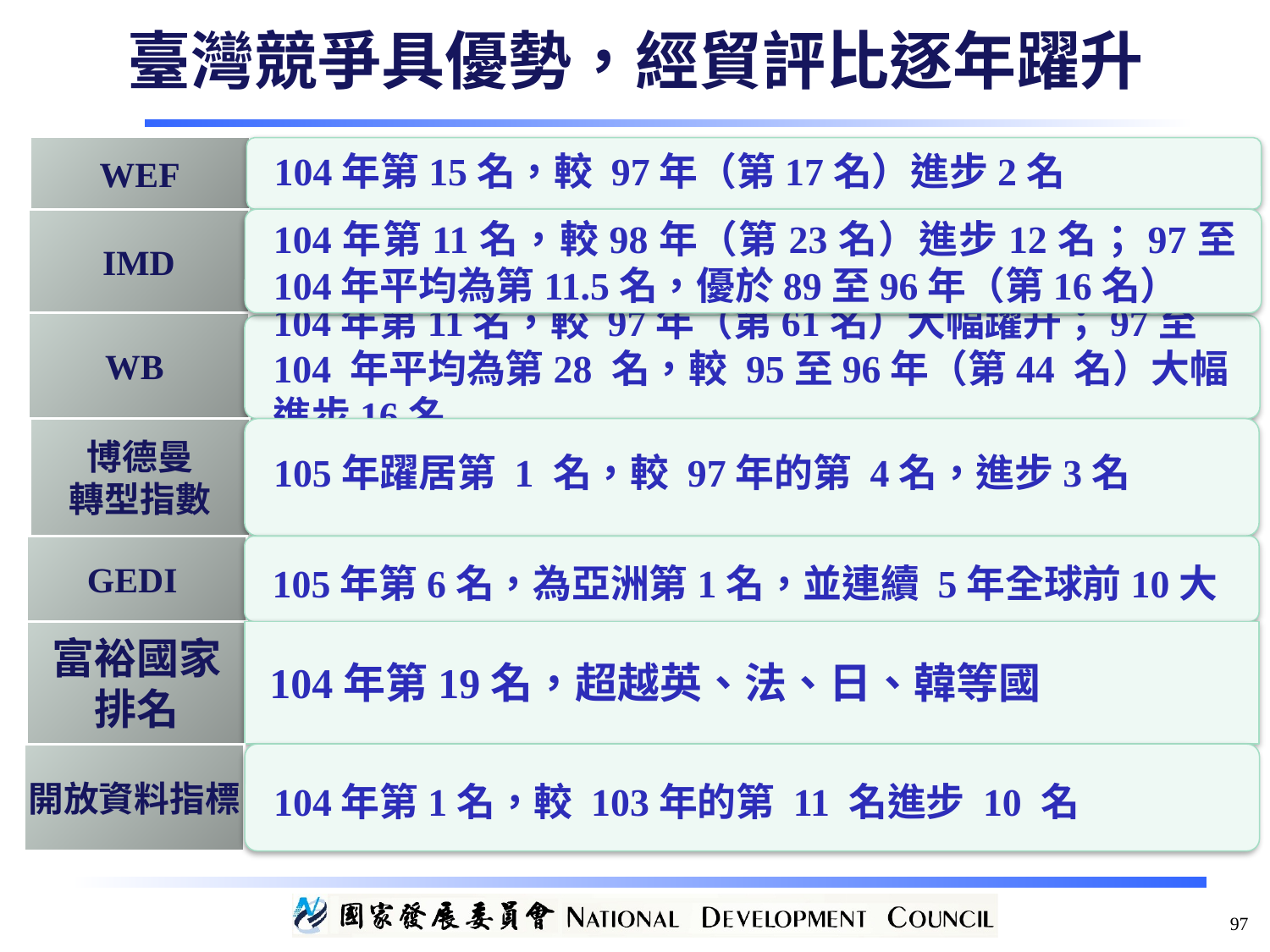

臺灣競爭具優勢，經貿評比逐年躍升
WEF
104年第15名，較 97年（第17名）進步2名
IMD
104年第11名，較98年（第23名）進步12名；97至104年平均為第11.5名，優於89至96年（第16名）
WB
104年第11名，較 97年（第61名）大幅躍升；97至 104 年平均為第28 名，較 95至96年（第44 名）大幅進步16名
博德曼
轉型指數
105年躍居第 1 名，較 97年的第 4名，進步3名
GEDI
105年第6名，為亞洲第1名，並連續 5年全球前10大
富裕國家
排名
104年第19名，超越英、法、日、韓等國
開放資料指標
104年第1名，較 103年的第 11 名進步 10 名
97